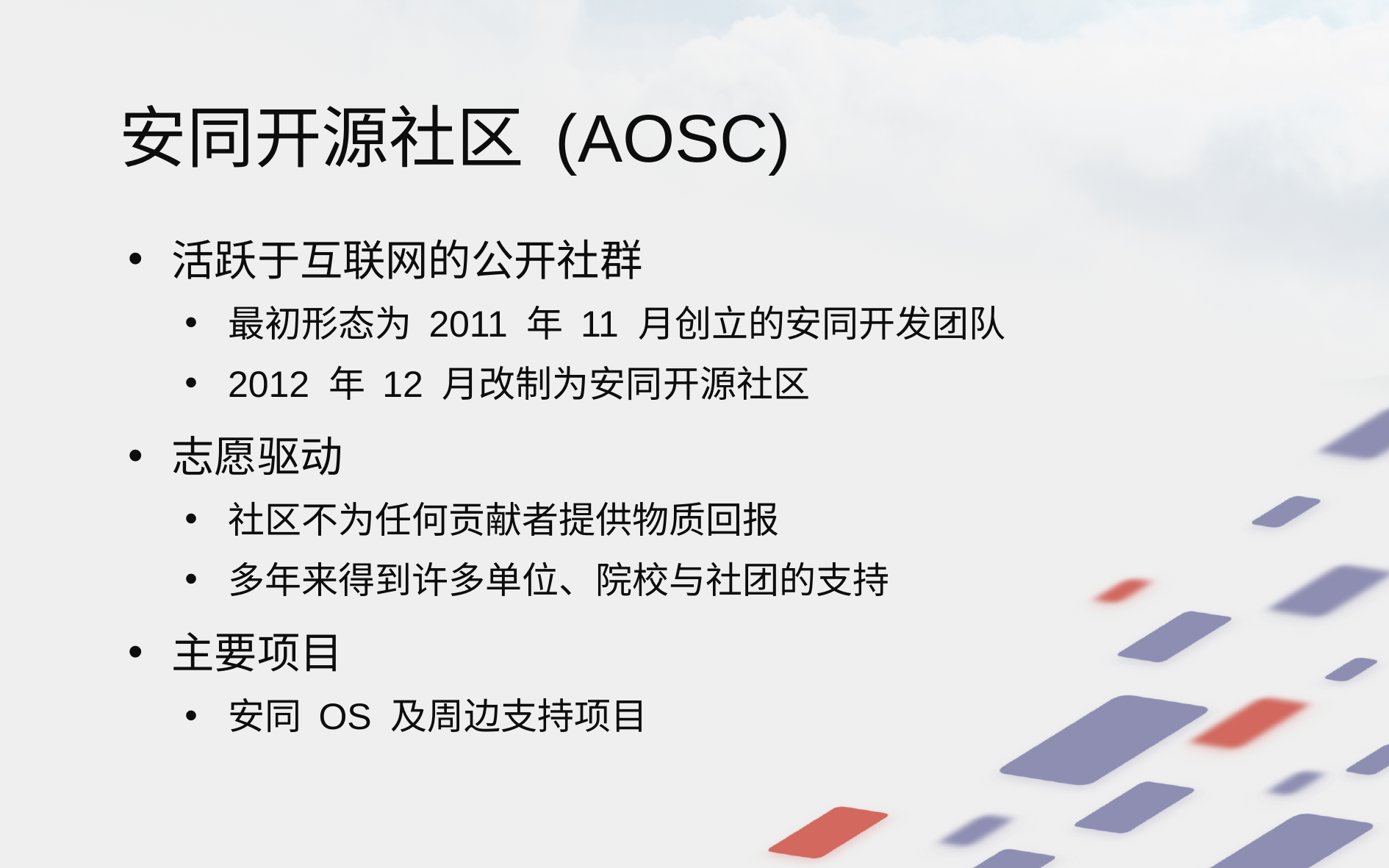

# 安同开源社区 (AOSC)
活跃于互联网的公开社群
最初形态为 2011 年 11 月创立的安同开发团队
2012 年 12 月改制为安同开源社区
志愿驱动
社区不为任何贡献者提供物质回报
多年来得到许多单位、院校与社团的支持
主要项目
安同 OS 及周边支持项目